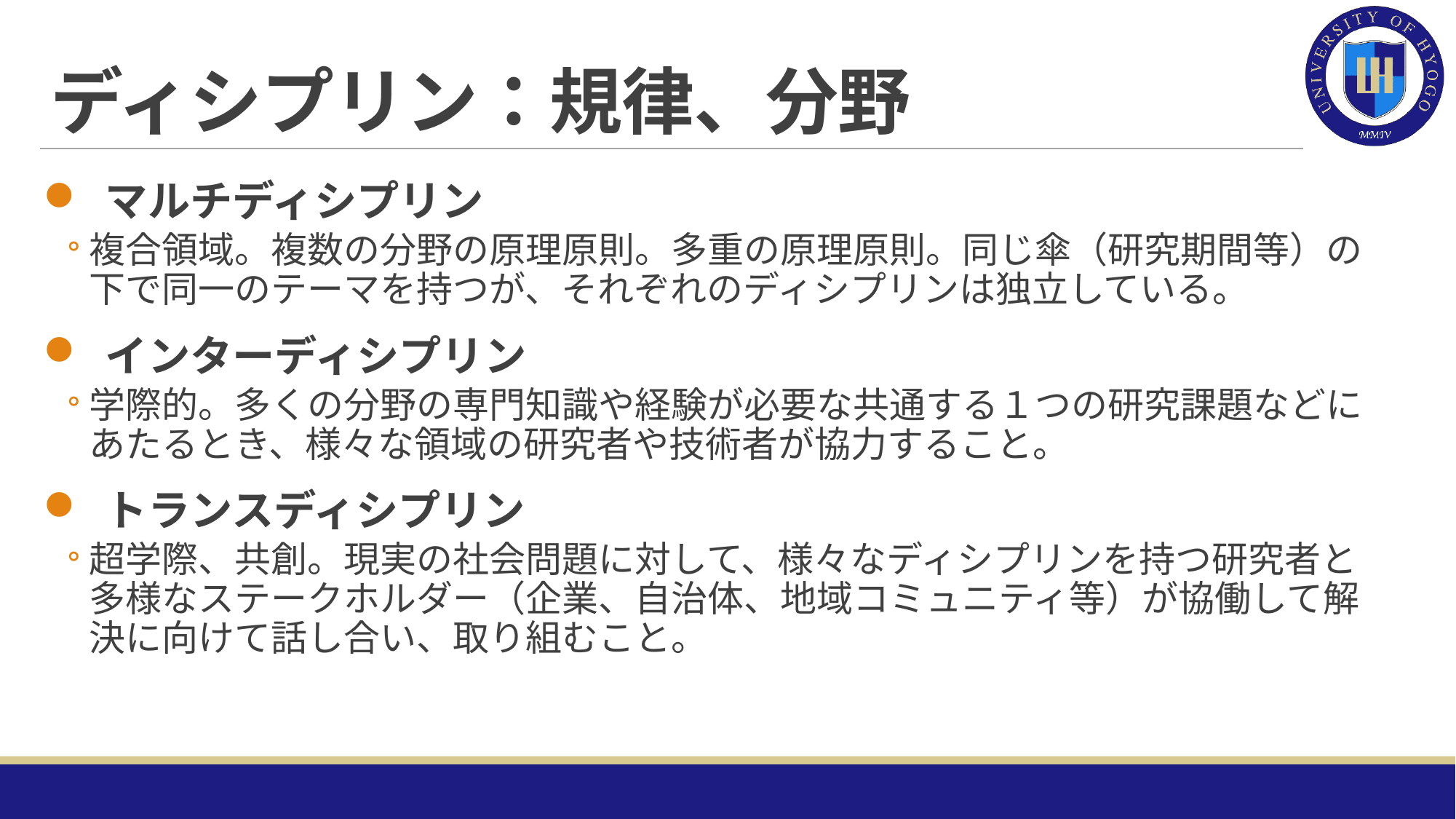

# ディシプリン：規律、分野
 マルチディシプリン
複合領域。複数の分野の原理原則。多重の原理原則。同じ傘（研究期間等）の下で同一のテーマを持つが、それぞれのディシプリンは独立している。
 インターディシプリン
学際的。多くの分野の専門知識や経験が必要な共通する１つの研究課題などにあたるとき、様々な領域の研究者や技術者が協力すること。
 トランスディシプリン
超学際、共創。現実の社会問題に対して、様々なディシプリンを持つ研究者と多様なステークホルダー（企業、自治体、地域コミュニティ等）が協働して解決に向けて話し合い、取り組むこと。